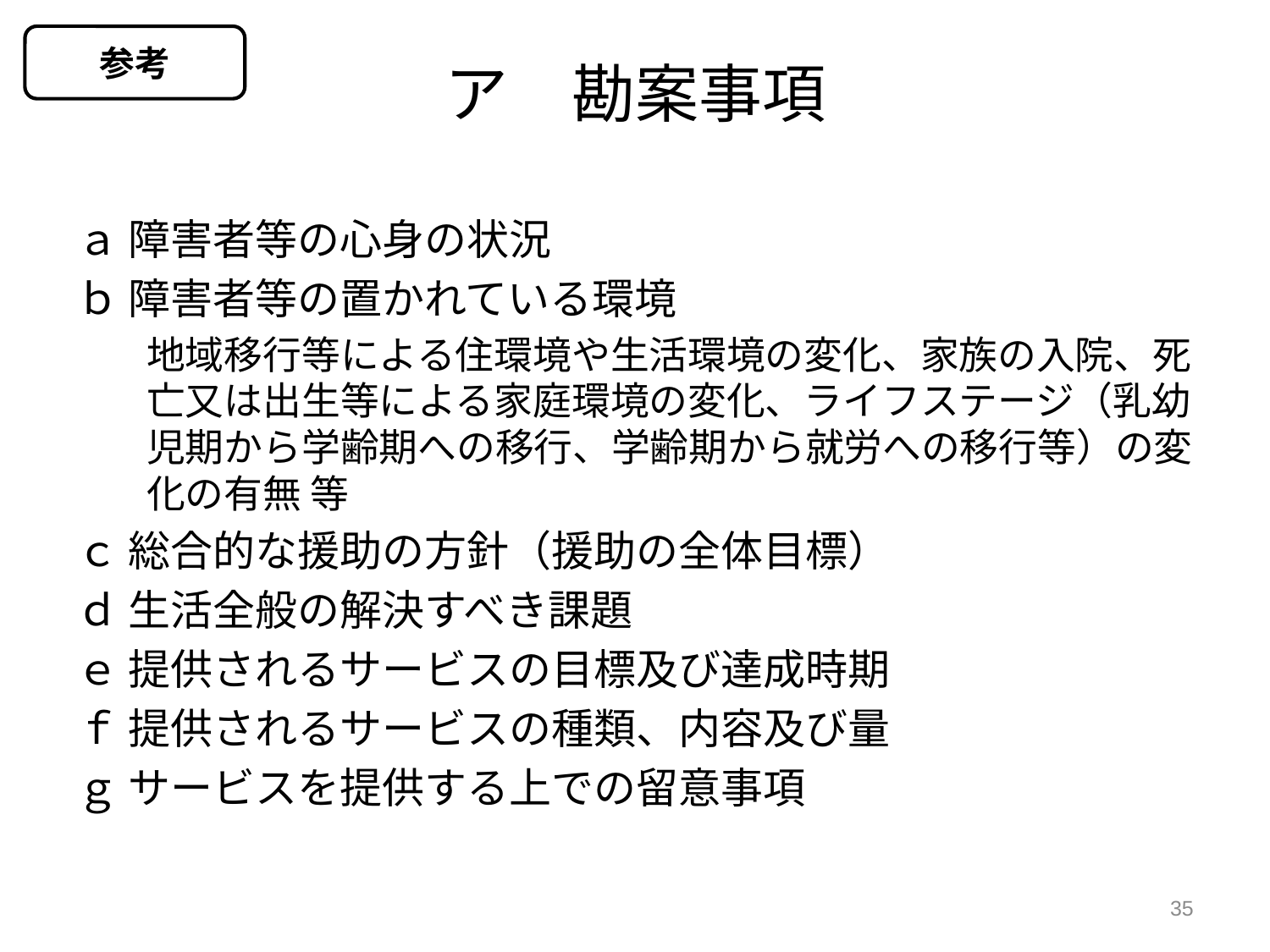

参考
# ア　勘案事項
ａ 障害者等の心身の状況
ｂ 障害者等の置かれている環境
地域移行等による住環境や生活環境の変化、家族の入院、死亡又は出生等による家庭環境の変化、ライフステージ（乳幼児期から学齢期への移行、学齢期から就労への移行等）の変化の有無 等
ｃ 総合的な援助の方針（援助の全体目標）
ｄ 生活全般の解決すべき課題
ｅ 提供されるサービスの目標及び達成時期
ｆ 提供されるサービスの種類、内容及び量
ｇ サービスを提供する上での留意事項
35